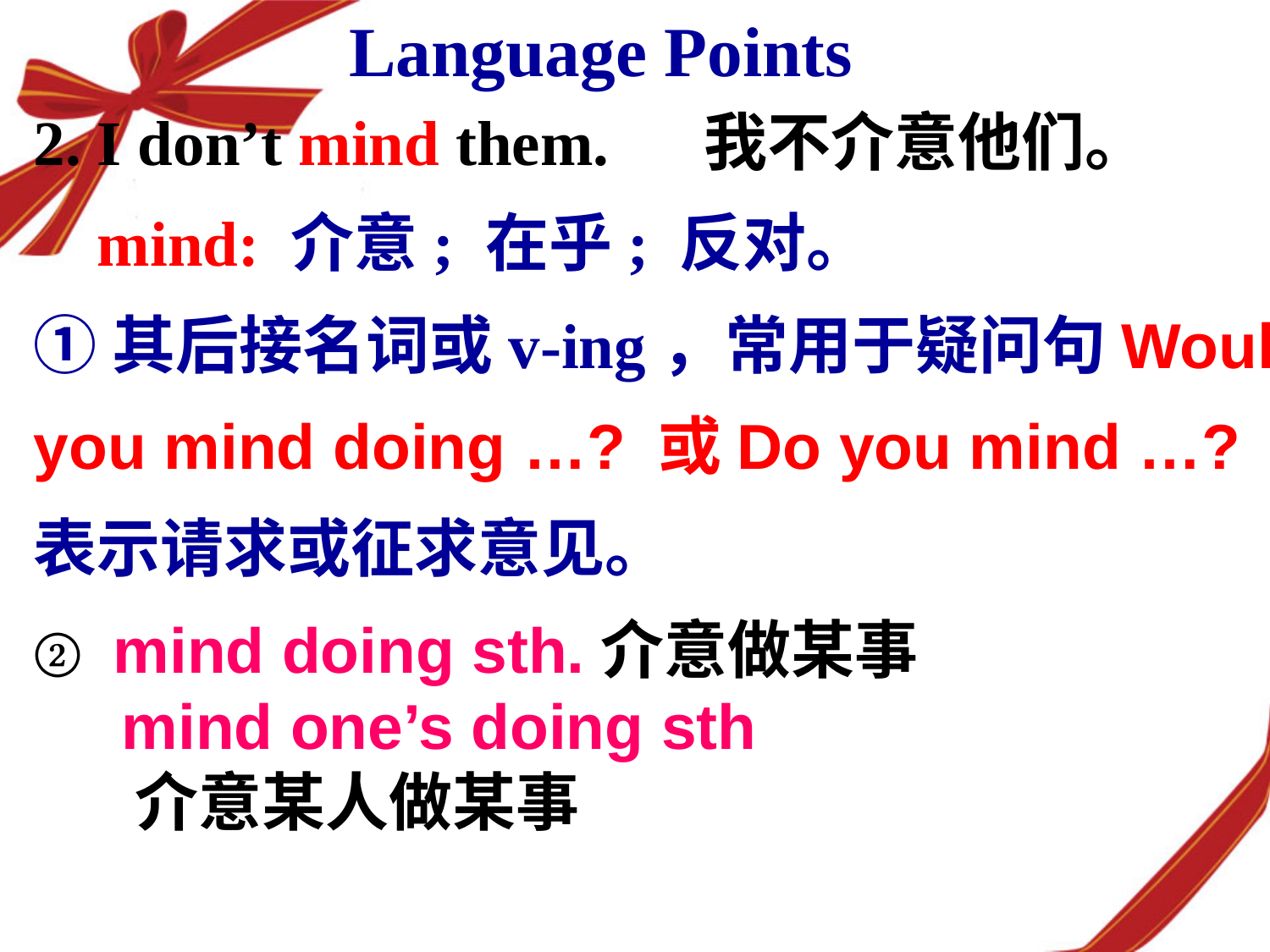

Language Points
2. I don’t mind them.     我不介意他们。
    mind: 介意; 在乎; 反对。
①其后接名词或v-ing，常用于疑问句Would
you mind doing …? 或Do you mind …?
表示请求或征求意见。
②  mind doing sth.介意做某事
     mind one’s doing sth
      介意某人做某事